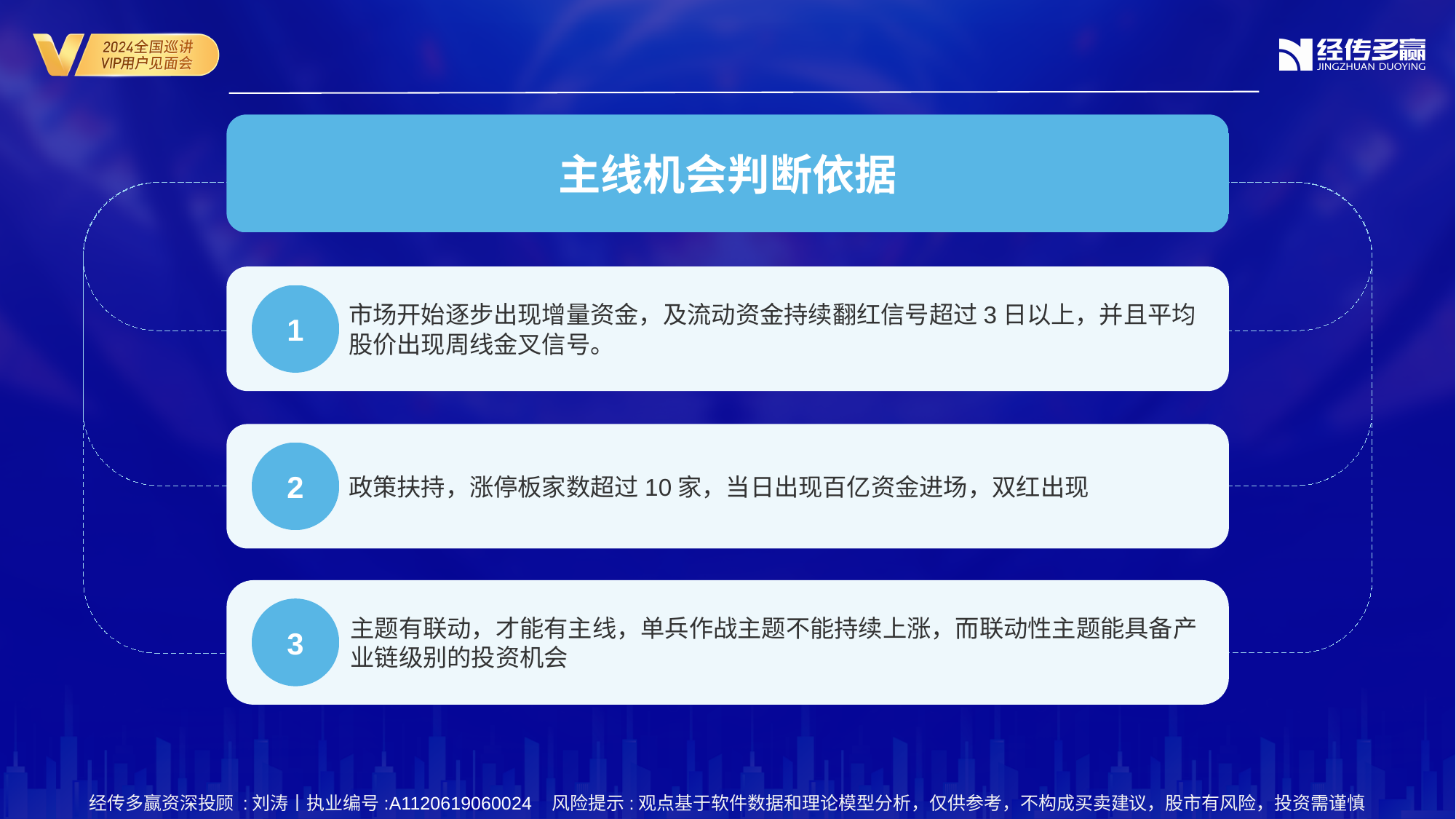

主线机会判断依据

市场开始逐步出现增量资金，及流动资金持续翻红信号超过3日以上，并且平均股价出现周线金叉信号。
1
政策扶持，涨停板家数超过10家，当日出现百亿资金进场，双红出现
2
主题有联动，才能有主线，单兵作战主题不能持续上涨，而联动性主题能具备产业链级别的投资机会
3
经传多赢资深投顾 :刘涛丨执业编号:A1120619060024   风险提示:观点基于软件数据和理论模型分析，仅供参考，不构成买卖建议，股市有风险，投资需谨慎